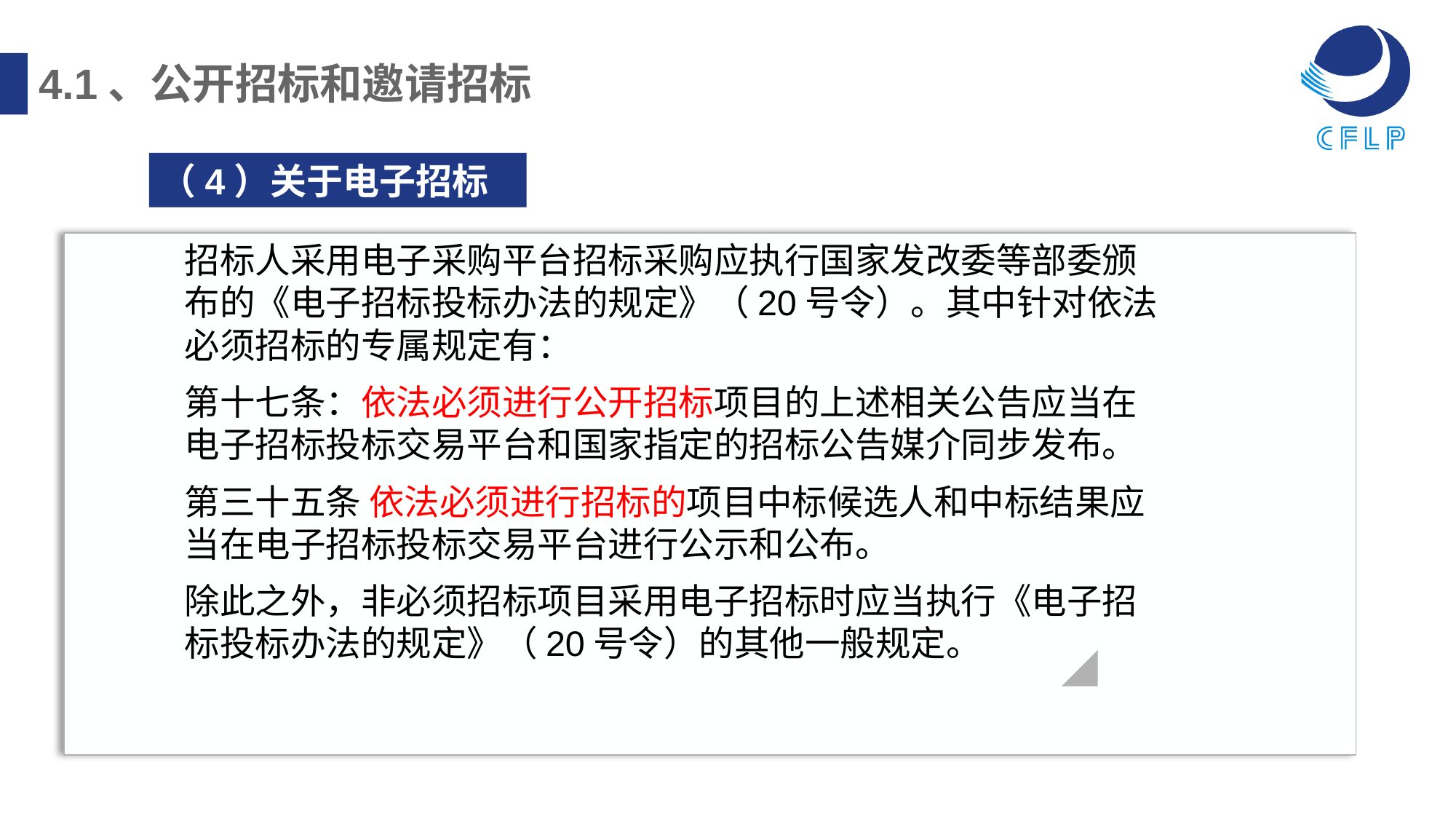

4.1、公开招标和邀请招标

（4）关于电子招标

招标人采用电子采购平台招标采购应执行国家发改委等部委颁布的《电子招标投标办法的规定》（20号令）。其中针对依法必须招标的专属规定有：
第十七条：依法必须进行公开招标项目的上述相关公告应当在电子招标投标交易平台和国家指定的招标公告媒介同步发布。
第三十五条 依法必须进行招标的项目中标候选人和中标结果应当在电子招标投标交易平台进行公示和公布。
除此之外，非必须招标项目采用电子招标时应当执行《电子招标投标办法的规定》（20号令）的其他一般规定。